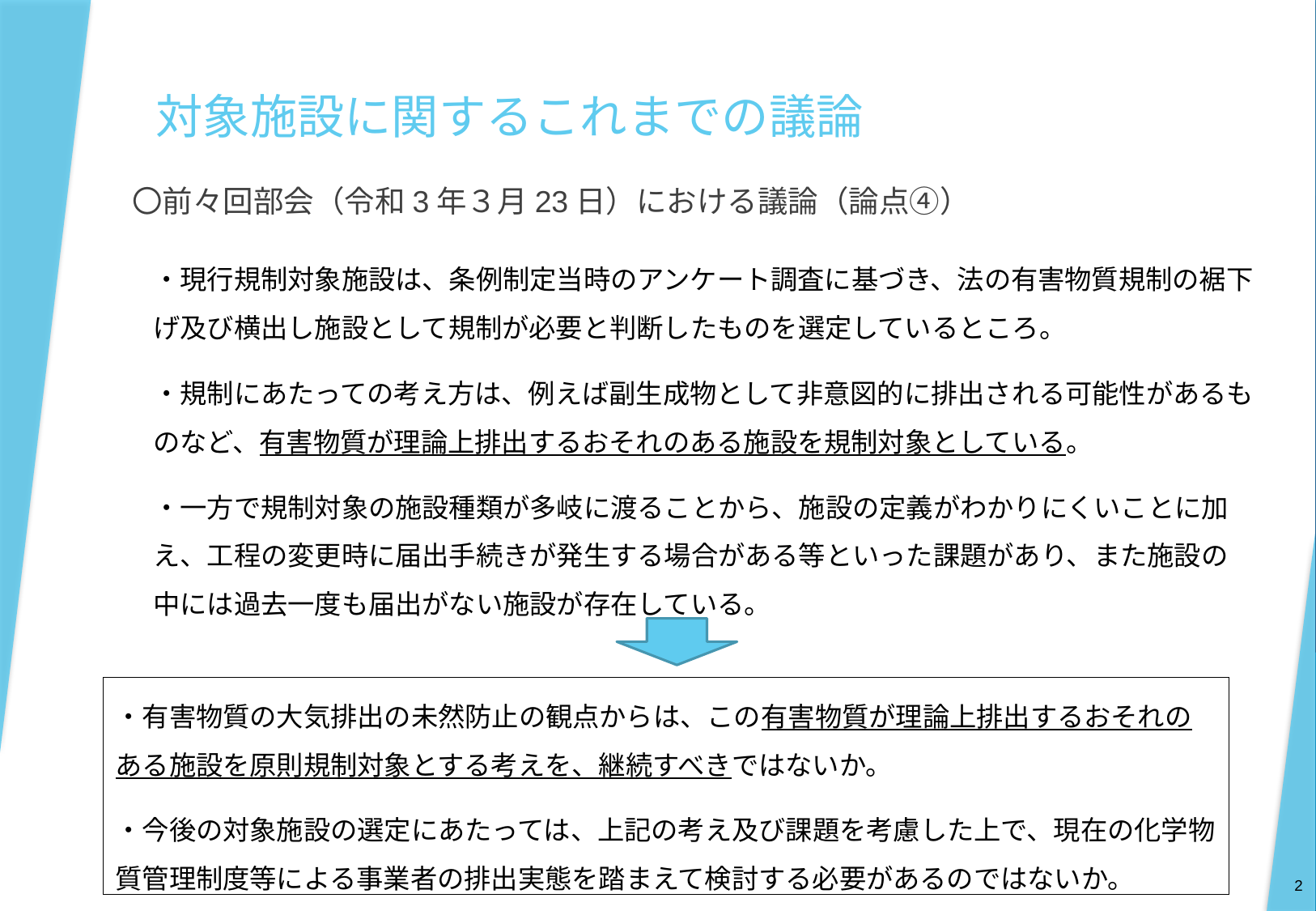

# 対象施設に関するこれまでの議論
〇前々回部会（令和3年３月23日）における議論（論点④）

・現行規制対象施設は、条例制定当時のアンケート調査に基づき、法の有害物質規制の裾下げ及び横出し施設として規制が必要と判断したものを選定しているところ。
・規制にあたっての考え方は、例えば副生成物として非意図的に排出される可能性があるものなど、有害物質が理論上排出するおそれのある施設を規制対象としている。
・一方で規制対象の施設種類が多岐に渡ることから、施設の定義がわかりにくいことに加え、工程の変更時に届出手続きが発生する場合がある等といった課題があり、また施設の中には過去一度も届出がない施設が存在している。

・有害物質の大気排出の未然防止の観点からは、この有害物質が理論上排出するおそれのある施設を原則規制対象とする考えを、継続すべきではないか。
・今後の対象施設の選定にあたっては、上記の考え及び課題を考慮した上で、現在の化学物質管理制度等による事業者の排出実態を踏まえて検討する必要があるのではないか。
2